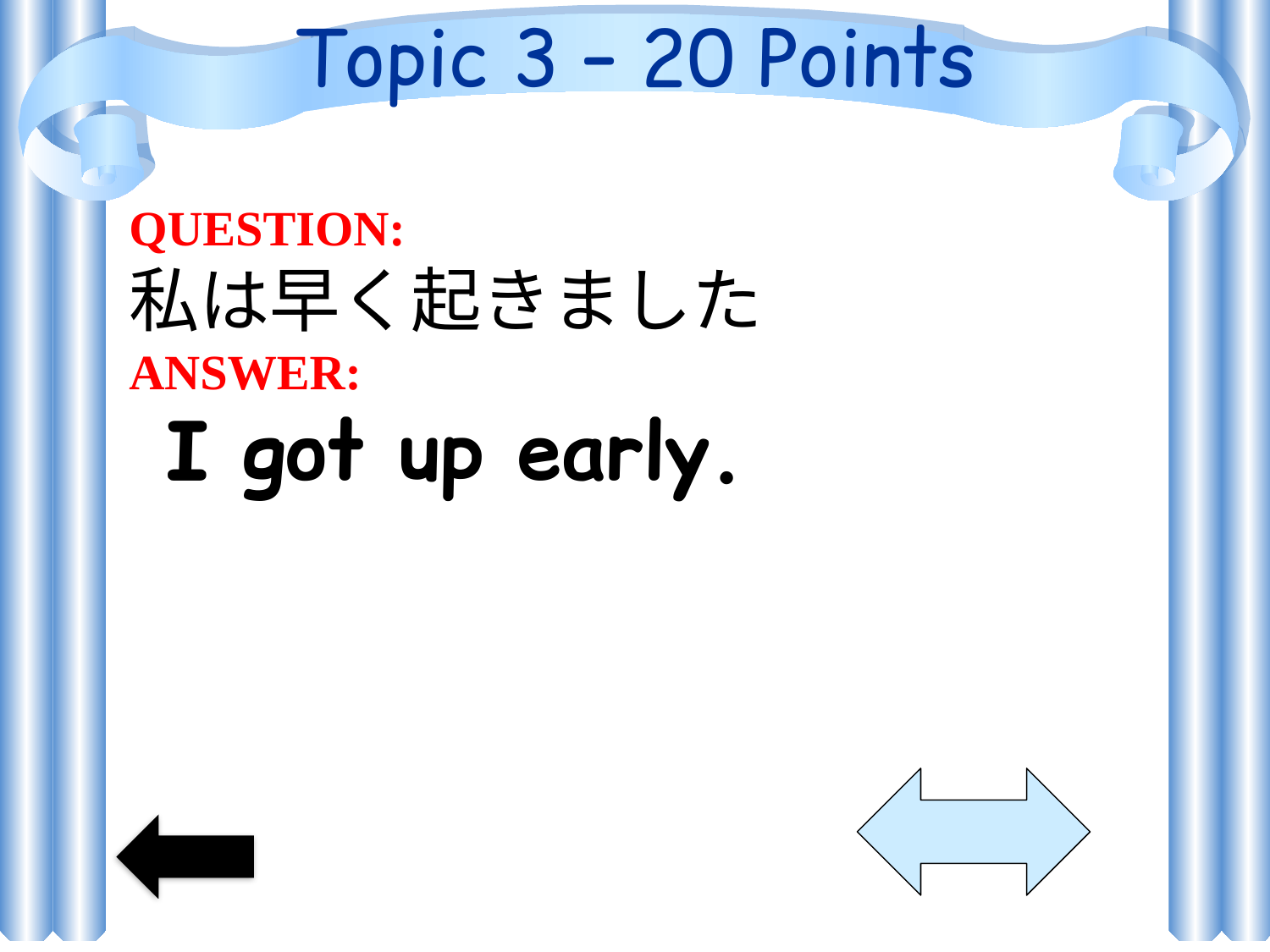

# Topic 3 – 20 Points
QUESTION:
私は早く起きました
ANSWER:
   I got up early.